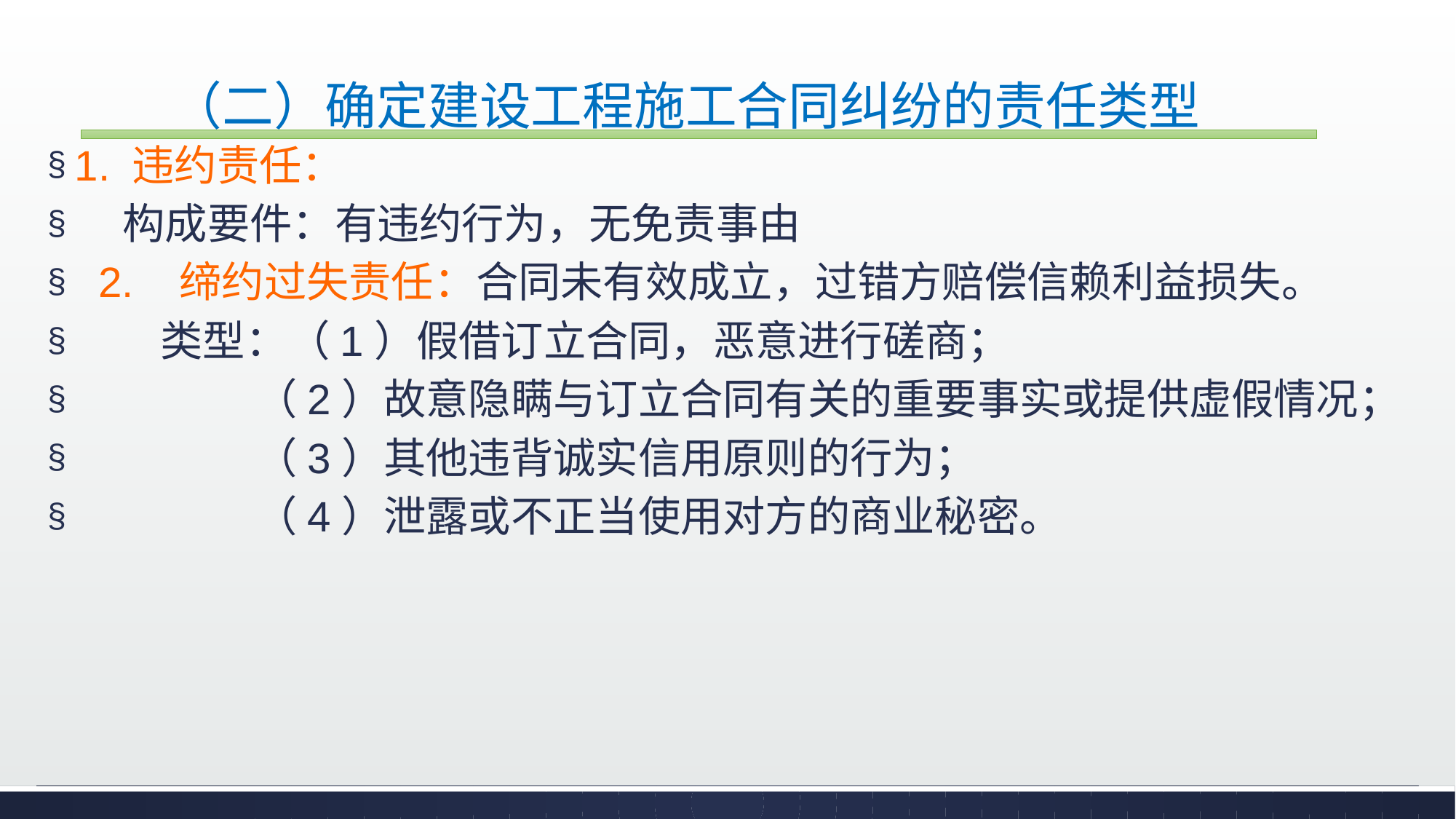

# （二）确定建设工程施工合同纠纷的责任类型

1. 违约责任：
    构成要件：有违约行为，无免责事由
  2.   缔约过失责任：合同未有效成立，过错方赔偿信赖利益损失。
        类型：（1）假借订立合同，恶意进行磋商；
                  （2）故意隐瞒与订立合同有关的重要事实或提供虚假情况；
                  （3）其他违背诚实信用原则的行为；
                  （4）泄露或不正当使用对方的商业秘密。